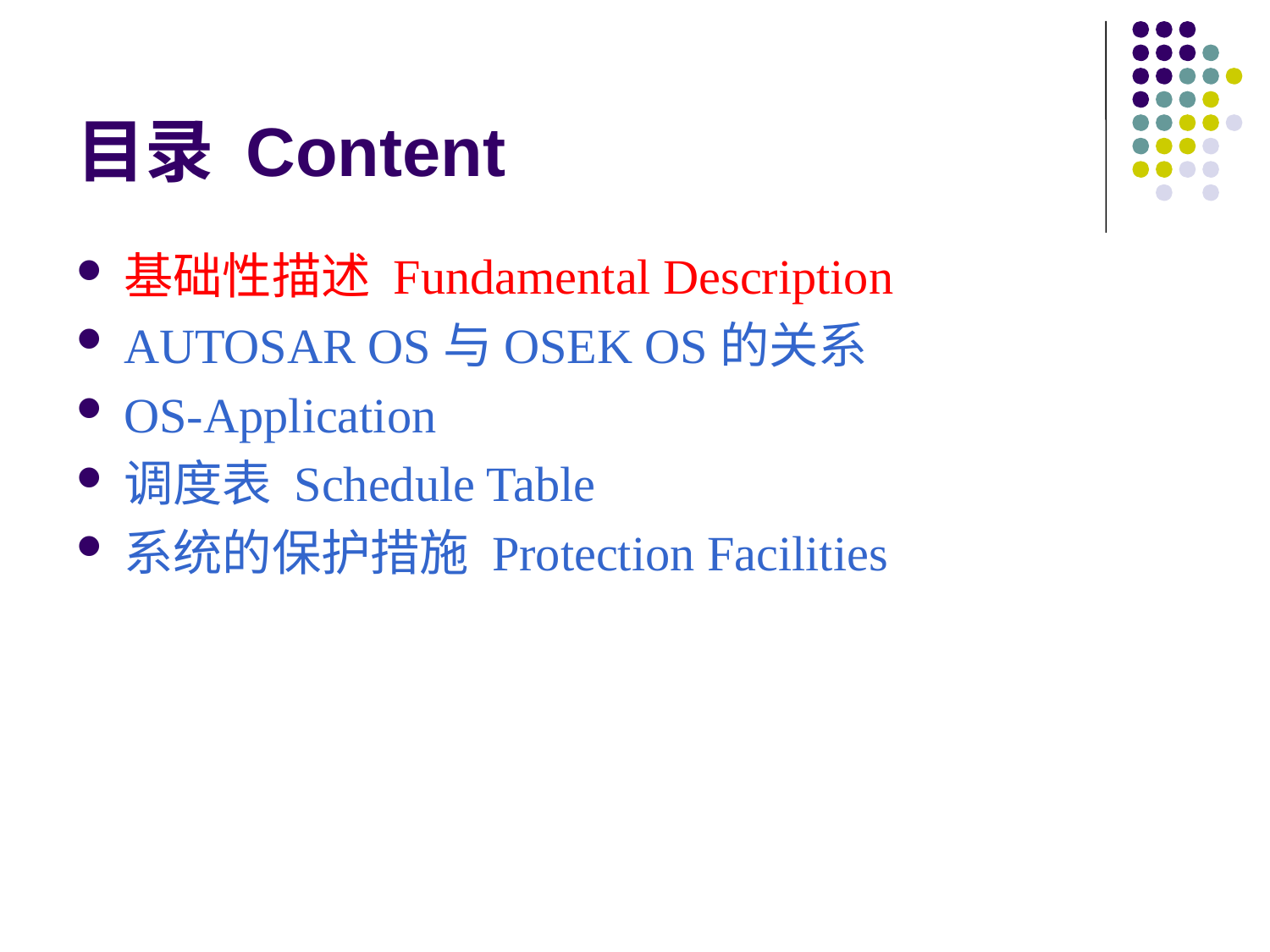

# 目录 Content
基础性描述 Fundamental Description
AUTOSAR OS与OSEK OS的关系
OS-Application
调度表 Schedule Table
系统的保护措施 Protection Facilities